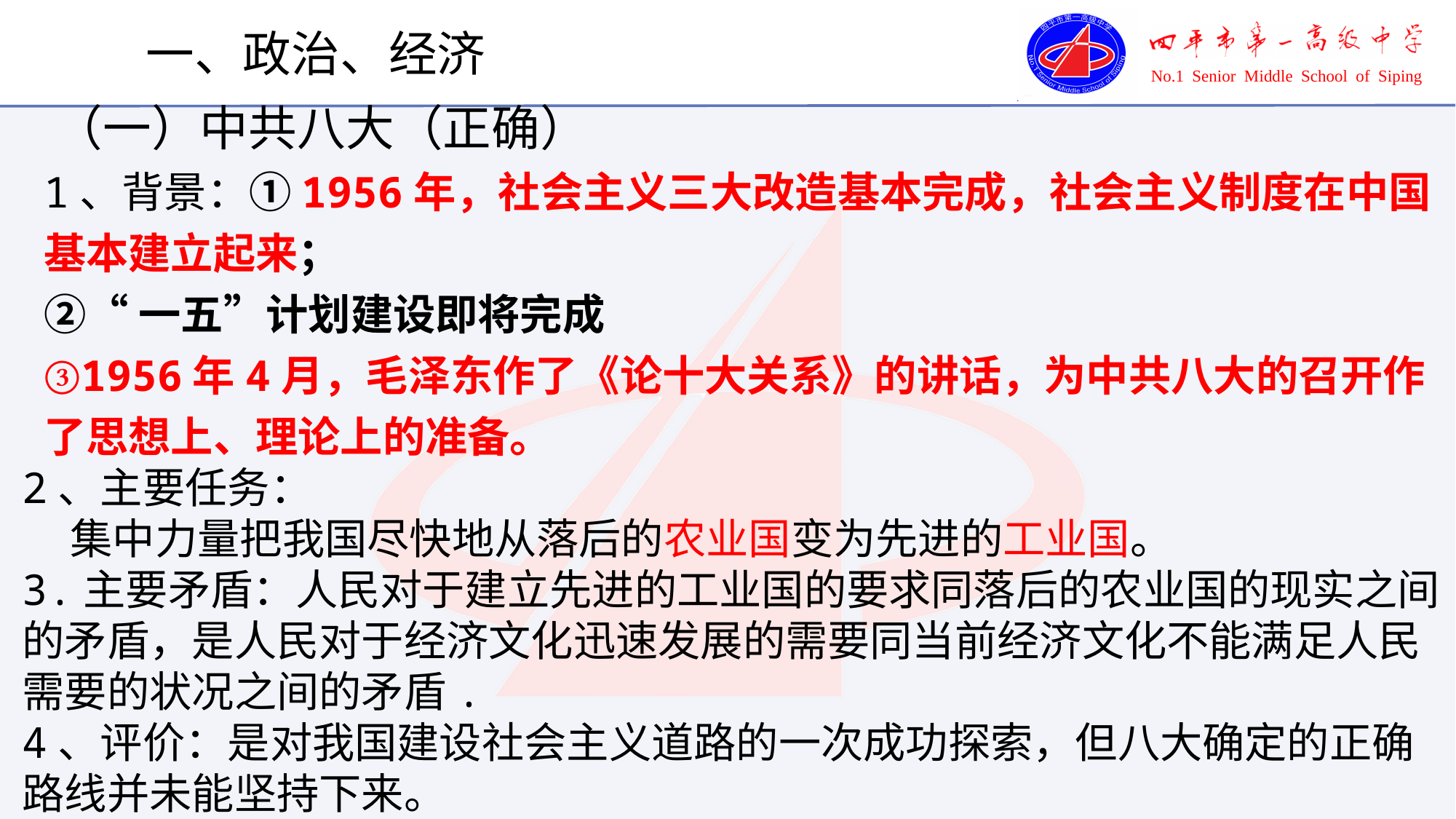

一、政治、经济
（一）中共八大（正确）
1、背景：①1956年，社会主义三大改造基本完成，社会主义制度在中国基本建立起来；
②“一五”计划建设即将完成
③1956年4月，毛泽东作了《论十大关系》的讲话，为中共八大的召开作了思想上、理论上的准备。
2、主要任务：
    集中力量把我国尽快地从落后的农业国变为先进的工业国。
3.主要矛盾：人民对于建立先进的工业国的要求同落后的农业国的现实之间的矛盾，是人民对于经济文化迅速发展的需要同当前经济文化不能满足人民需要的状况之间的矛盾.
4、评价：是对我国建设社会主义道路的一次成功探索，但八大确定的正确路线并未能坚持下来。